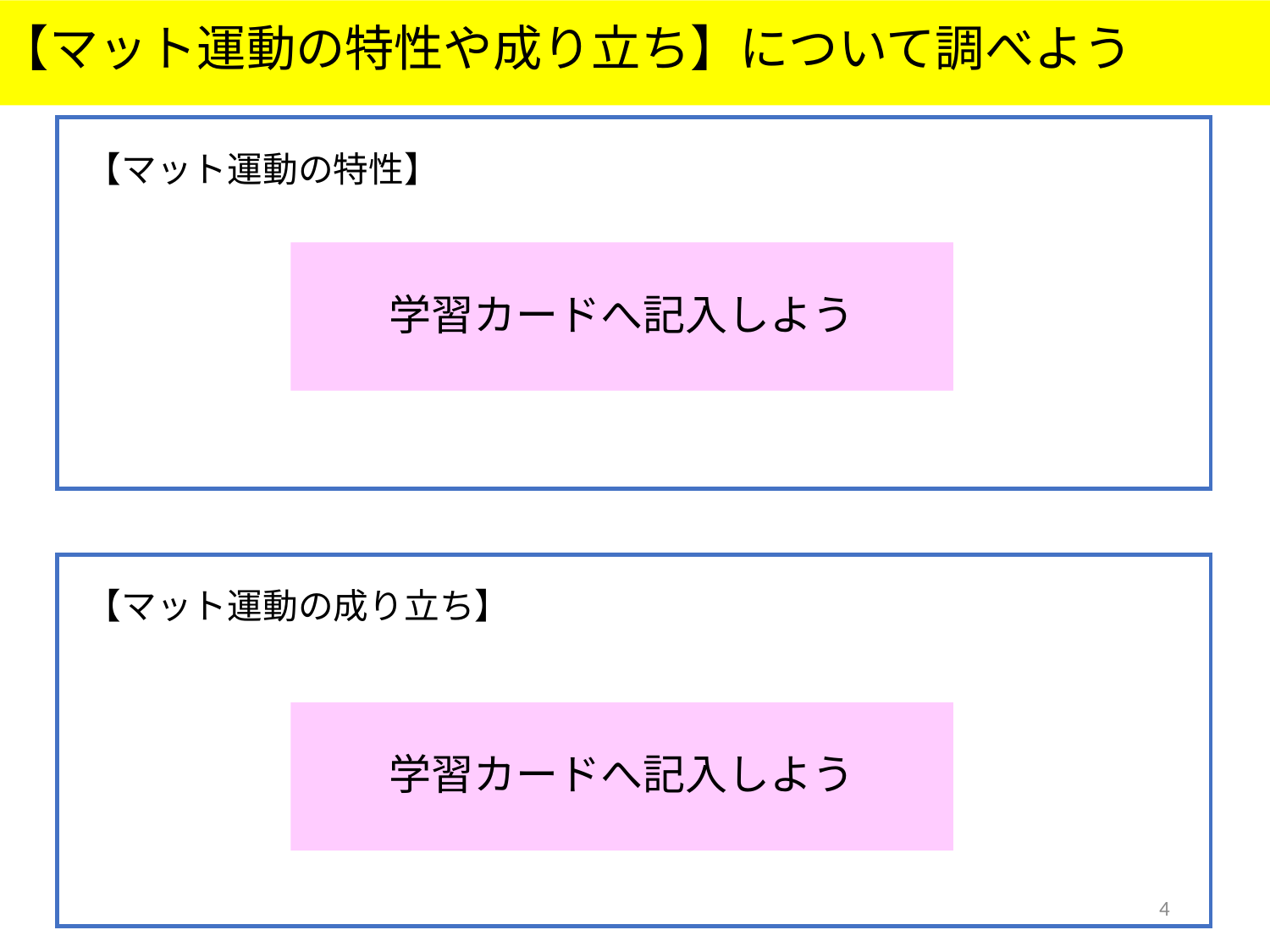

【マット運動の特性や成り立ち】について調べよう

# 【マット運動の特性】

学習カードへ記入しよう

【マット運動の成り立ち】
学習カードへ記入しよう
4